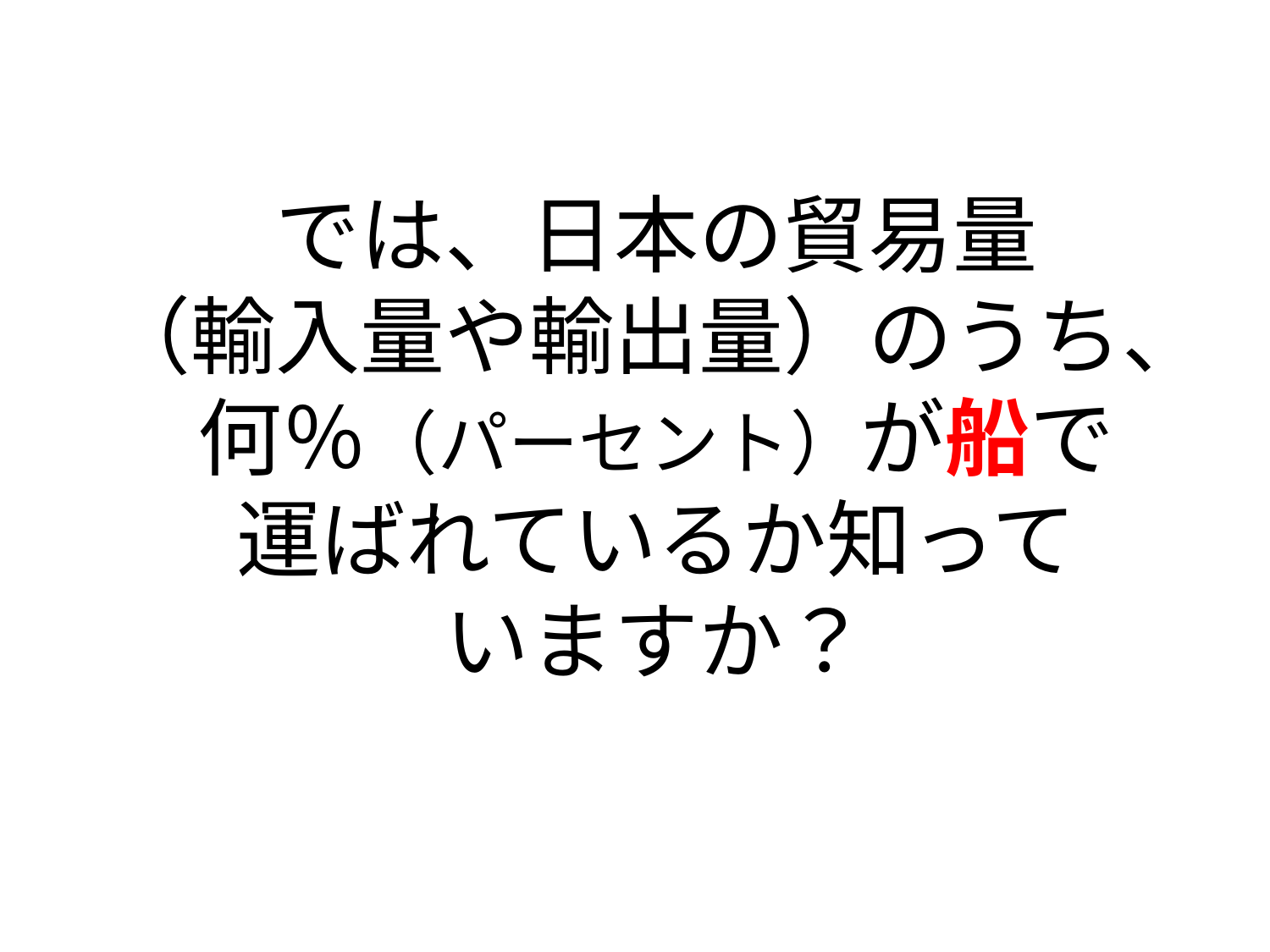

# では、日本の貿易量 （輸入量や輸出量）のうち、何％（パーセント）が船で 運ばれているか知って いますか？